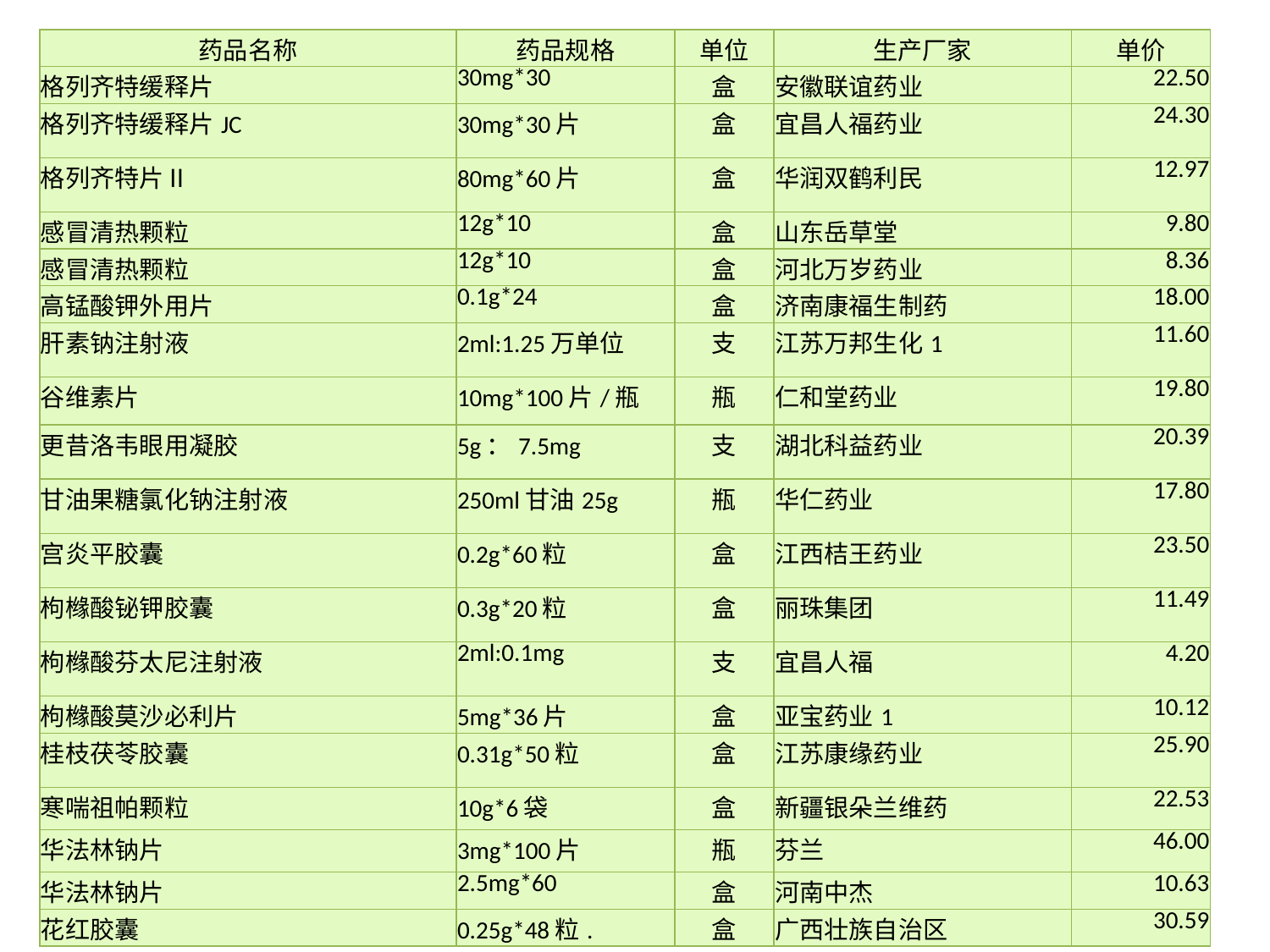

| 药品名称 | 药品规格 | 单位 | 生产厂家 | 单价 |
| --- | --- | --- | --- | --- |
| 格列齐特缓释片 | 30mg\*30 | 盒 | 安徽联谊药业 | 22.50 |
| 格列齐特缓释片JC | 30mg\*30片 | 盒 | 宜昌人福药业 | 24.30 |
| 格列齐特片Ⅱ | 80mg\*60片 | 盒 | 华润双鹤利民 | 12.97 |
| 感冒清热颗粒 | 12g\*10 | 盒 | 山东岳草堂 | 9.80 |
| 感冒清热颗粒 | 12g\*10 | 盒 | 河北万岁药业 | 8.36 |
| 高锰酸钾外用片 | 0.1g\*24 | 盒 | 济南康福生制药 | 18.00 |
| 肝素钠注射液 | 2ml:1.25万单位 | 支 | 江苏万邦生化1 | 11.60 |
| 谷维素片 | 10mg\*100片/瓶 | 瓶 | 仁和堂药业 | 19.80 |
| 更昔洛韦眼用凝胶 | 5g：7.5mg | 支 | 湖北科益药业 | 20.39 |
| 甘油果糖氯化钠注射液 | 250ml甘油25g | 瓶 | 华仁药业 | 17.80 |
| 宫炎平胶囊 | 0.2g\*60粒 | 盒 | 江西桔王药业 | 23.50 |
| 枸橼酸铋钾胶囊 | 0.3g\*20粒 | 盒 | 丽珠集团 | 11.49 |
| 枸橼酸芬太尼注射液 | 2ml:0.1mg | 支 | 宜昌人福 | 4.20 |
| 枸橼酸莫沙必利片 | 5mg\*36片 | 盒 | 亚宝药业1 | 10.12 |
| 桂枝茯苓胶囊 | 0.31g\*50粒 | 盒 | 江苏康缘药业 | 25.90 |
| 寒喘祖帕颗粒 | 10g\*6袋 | 盒 | 新疆银朵兰维药 | 22.53 |
| 华法林钠片 | 3mg\*100片 | 瓶 | 芬兰 | 46.00 |
| 华法林钠片 | 2.5mg\*60 | 盒 | 河南中杰 | 10.63 |
| 花红胶囊 | 0.25g\*48粒. | 盒 | 广西壮族自治区 | 30.59 |